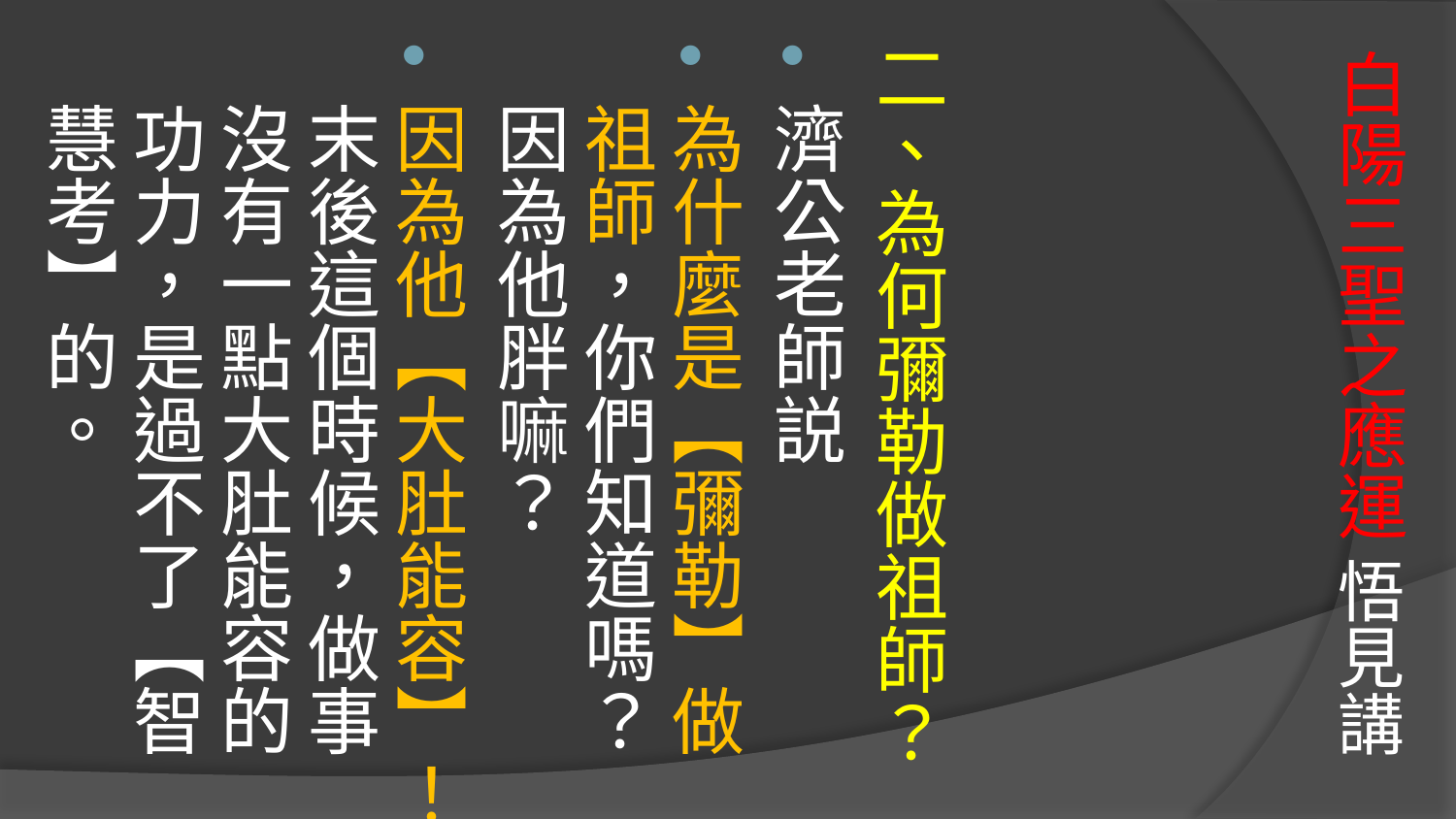

# 白陽三聖之應運 悟見講
二、為何彌勒做祖師？
濟公老師説
為什麼是【彌勒】做祖師，你們知道嗎？因為他胖嘛？
因為他【大肚能容】！末後這個時候，做事沒有一點大肚能容的功力，是過不了【智慧考】的。